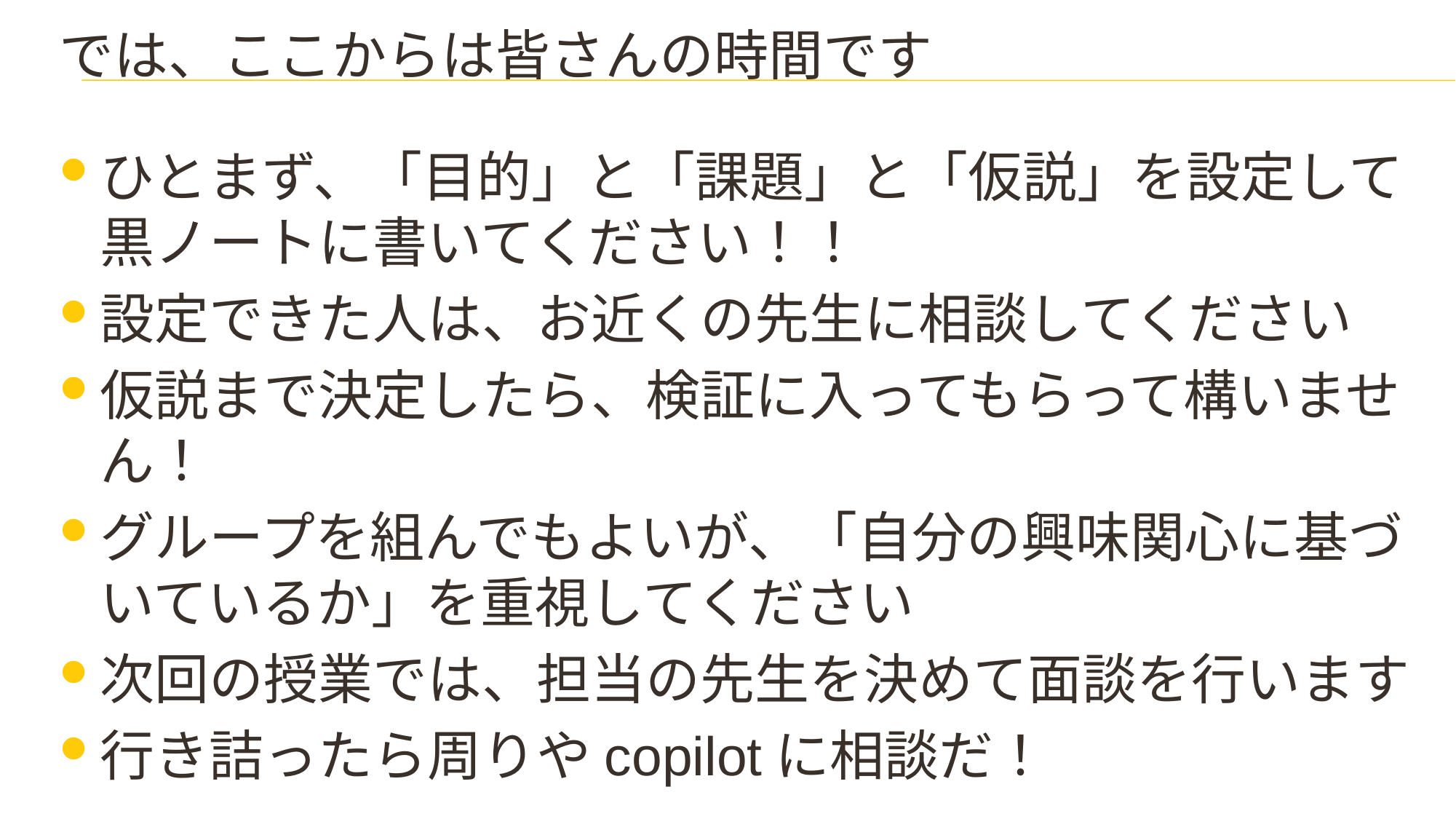

# では、ここからは皆さんの時間です
ひとまず、「目的」と「課題」と「仮説」を設定して黒ノートに書いてください！！
設定できた人は、お近くの先生に相談してください
仮説まで決定したら、検証に入ってもらって構いません！
グループを組んでもよいが、「自分の興味関心に基づいているか」を重視してください
次回の授業では、担当の先生を決めて面談を行います
行き詰ったら周りやcopilotに相談だ！